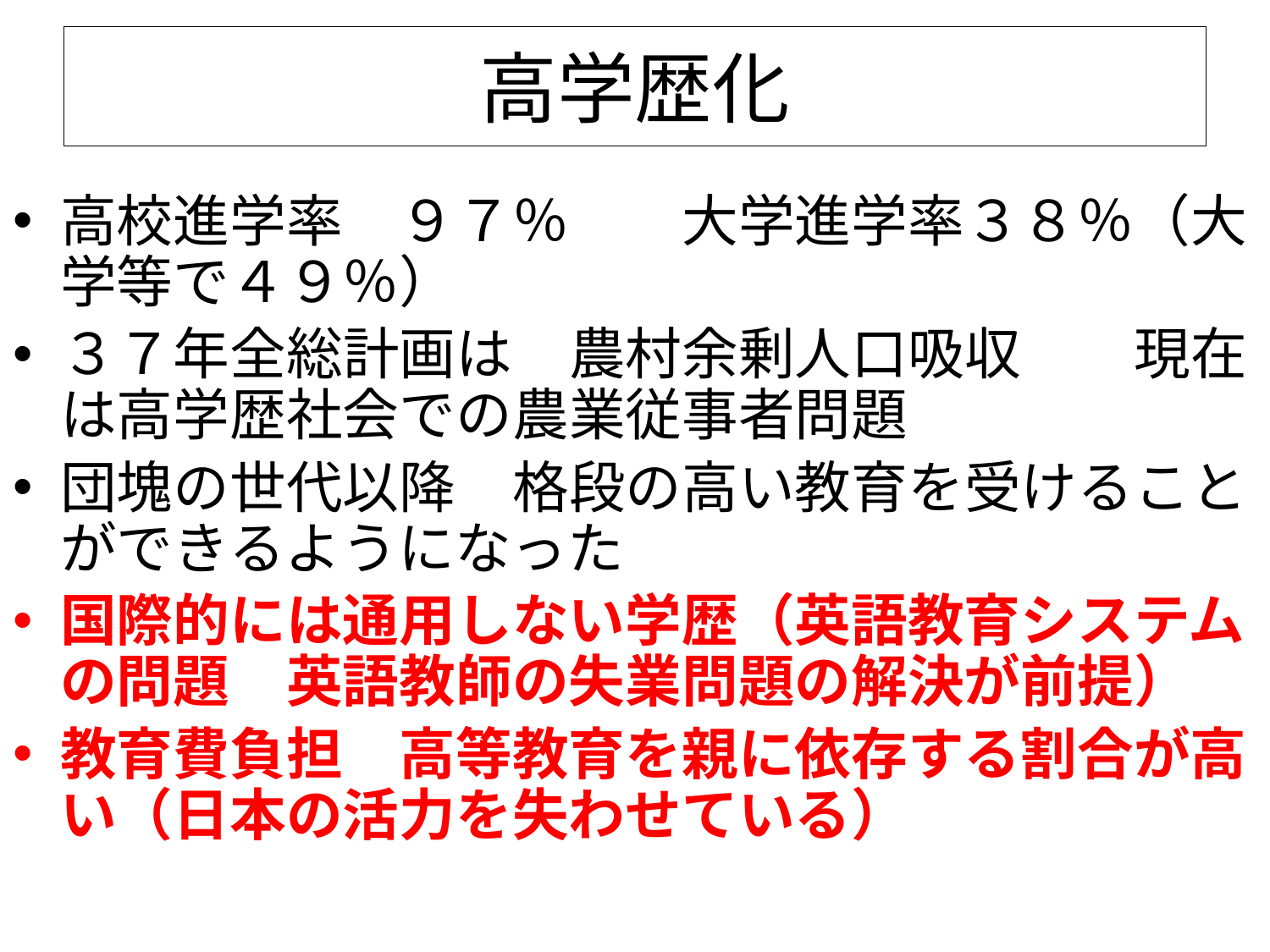

# 高学歴化
高校進学率　９７％　　大学進学率３８％（大学等で４９％）
３７年全総計画は　農村余剰人口吸収　　現在は高学歴社会での農業従事者問題
団塊の世代以降　格段の高い教育を受けることができるようになった
国際的には通用しない学歴（英語教育システムの問題　英語教師の失業問題の解決が前提）
教育費負担　高等教育を親に依存する割合が高い（日本の活力を失わせている）